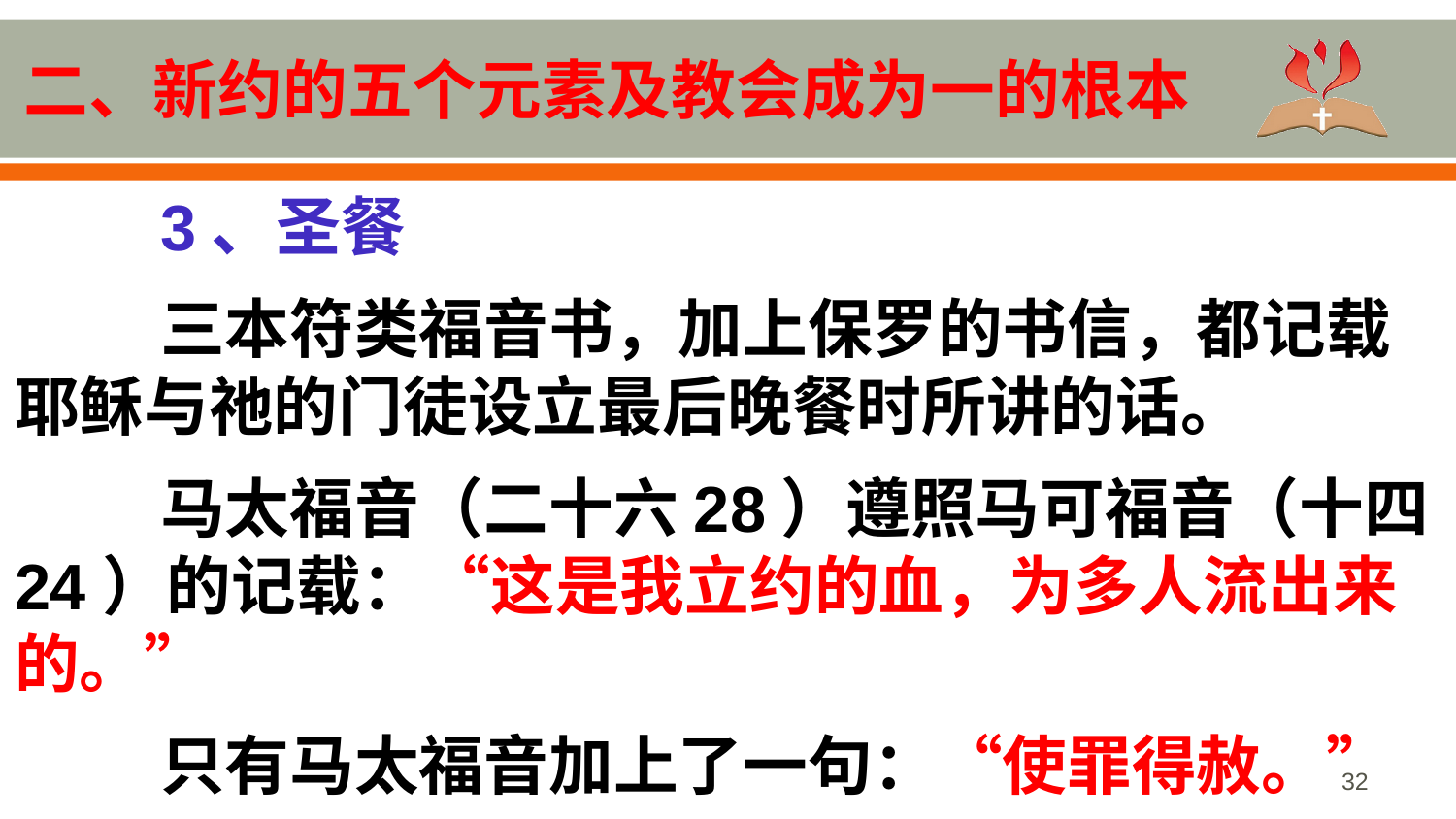

# 二、新约的五个元素及教会成为一的根本
	3、圣餐
三本符类福音书，加上保罗的书信，都记载耶稣与祂的门徒设立最后晚餐时所讲的话。
马太福音（二十六28）遵照马可福音（十四24）的记载：“这是我立约的血，为多人流出来的。”
只有马太福音加上了一句：“使罪得赦。”

32